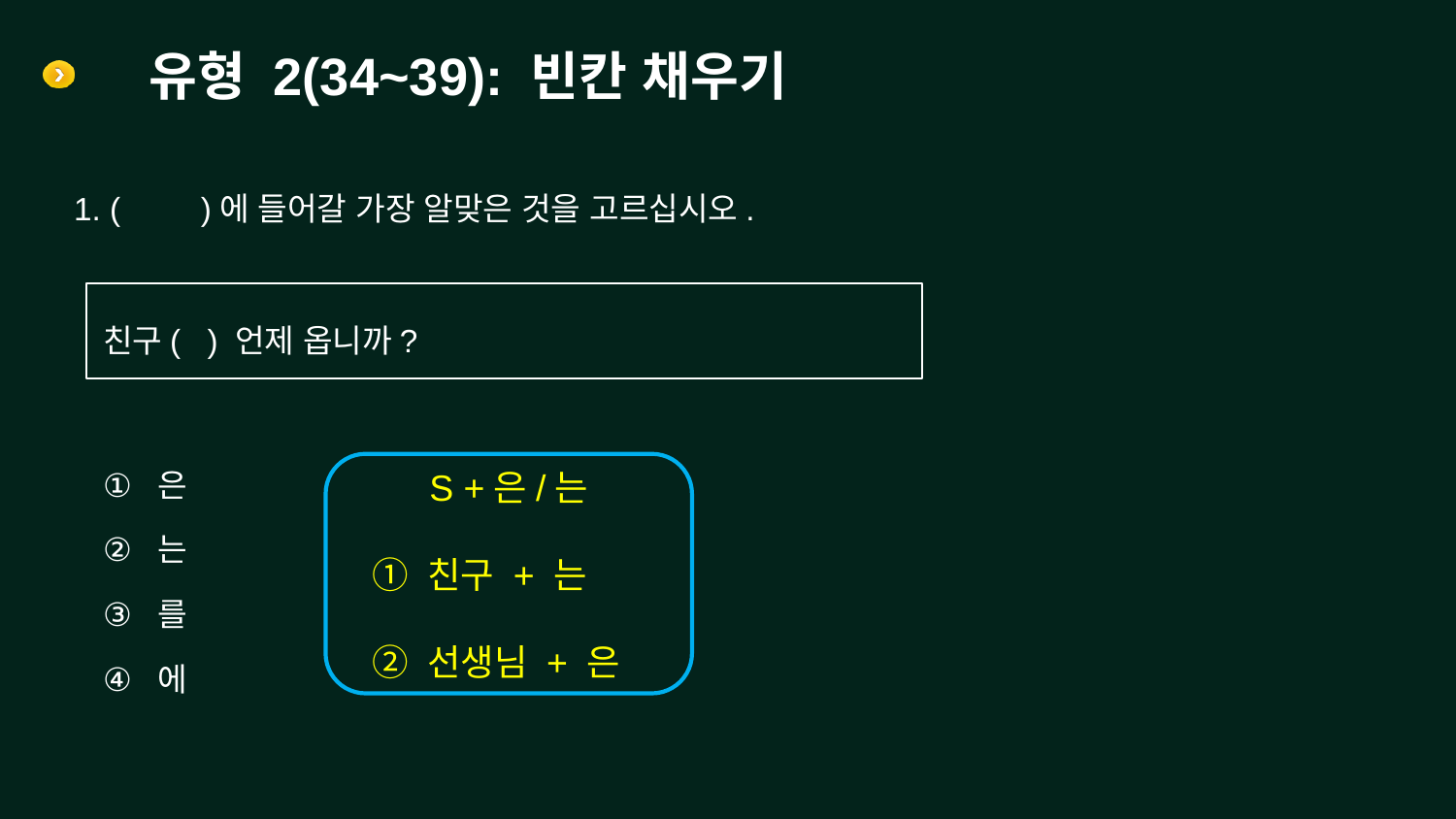

# 유형 2(34~39): 빈칸 채우기
1. (         )에 들어갈 가장 알맞은 것을 고르십시오.
친구(   ) 언제 옵니까?
은
는
를
에
S +은/는

  ① 친구 + 는

  ② 선생님 + 은